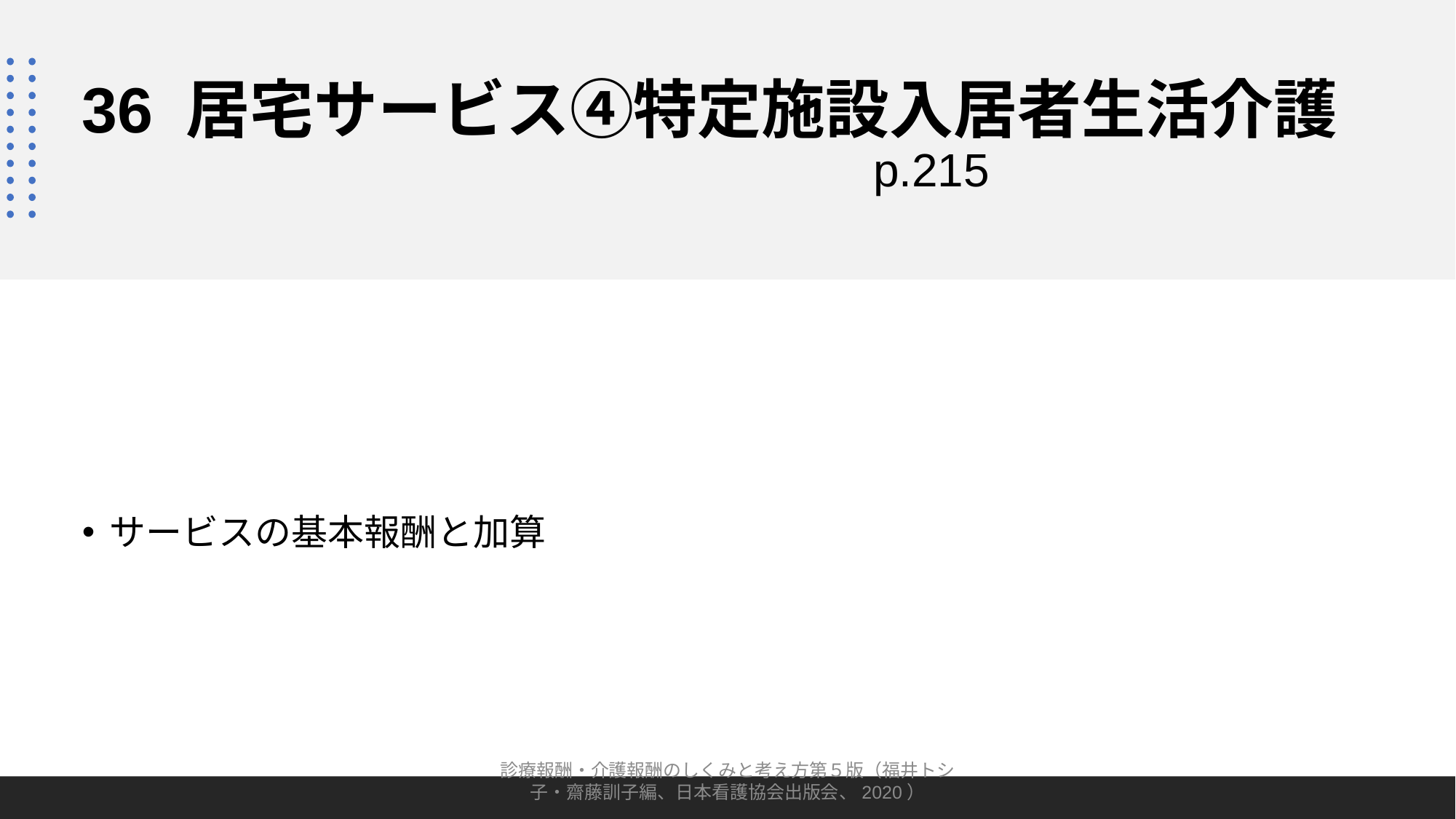

# 36 居宅サービス④特定施設入居者生活介護 p.215

サービスの基本報酬と加算
診療報酬・介護報酬のしくみと考え方第５版（福井トシ子・齋藤訓子編、日本看護協会出版会、2020）